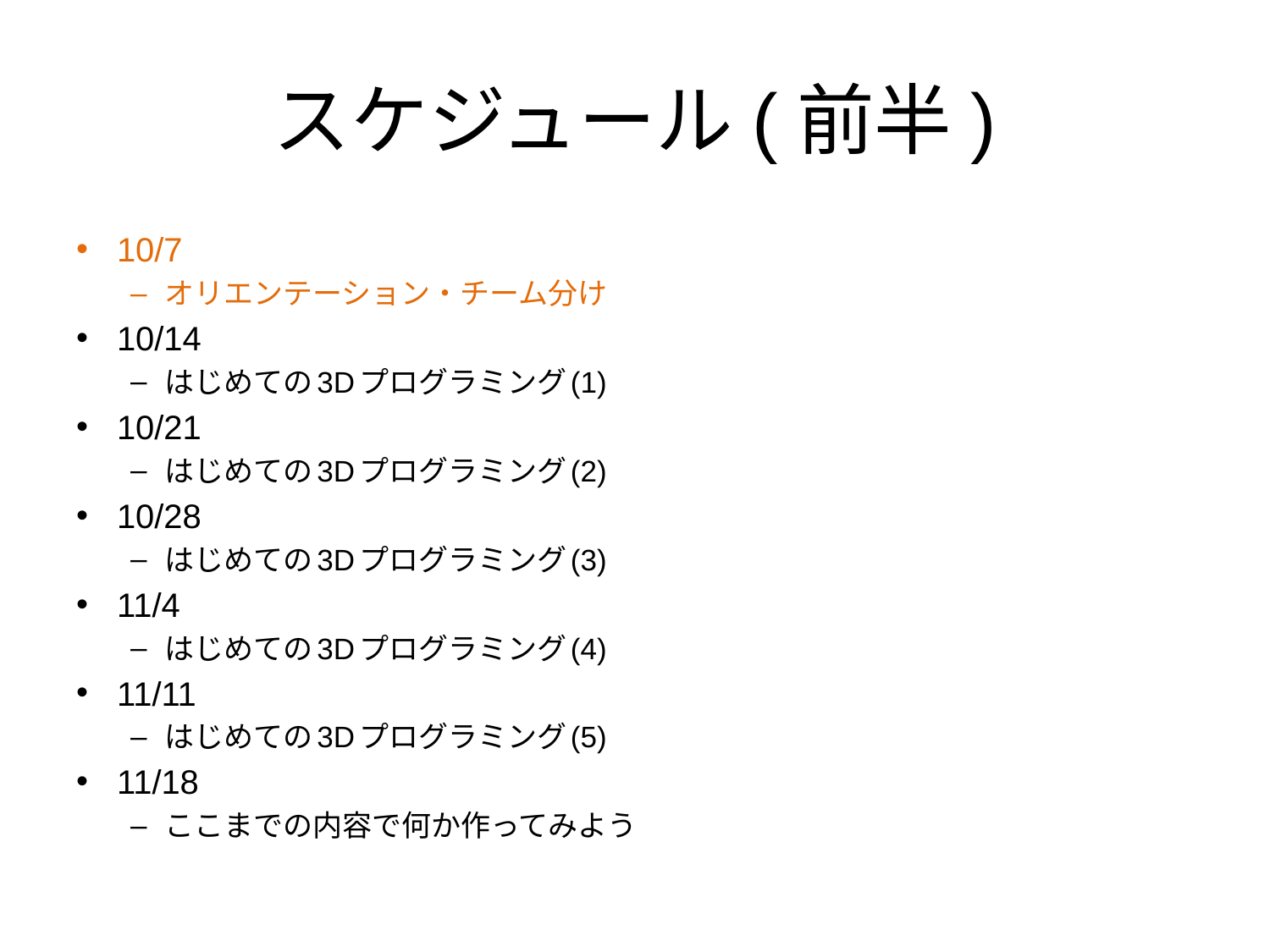

# スケジュール(前半)
10/7
オリエンテーション・チーム分け
10/14
はじめての3Dプログラミング(1)
10/21
はじめての3Dプログラミング(2)
10/28
はじめての3Dプログラミング(3)
11/4
はじめての3Dプログラミング(4)
11/11
はじめての3Dプログラミング(5)
11/18
ここまでの内容で何か作ってみよう